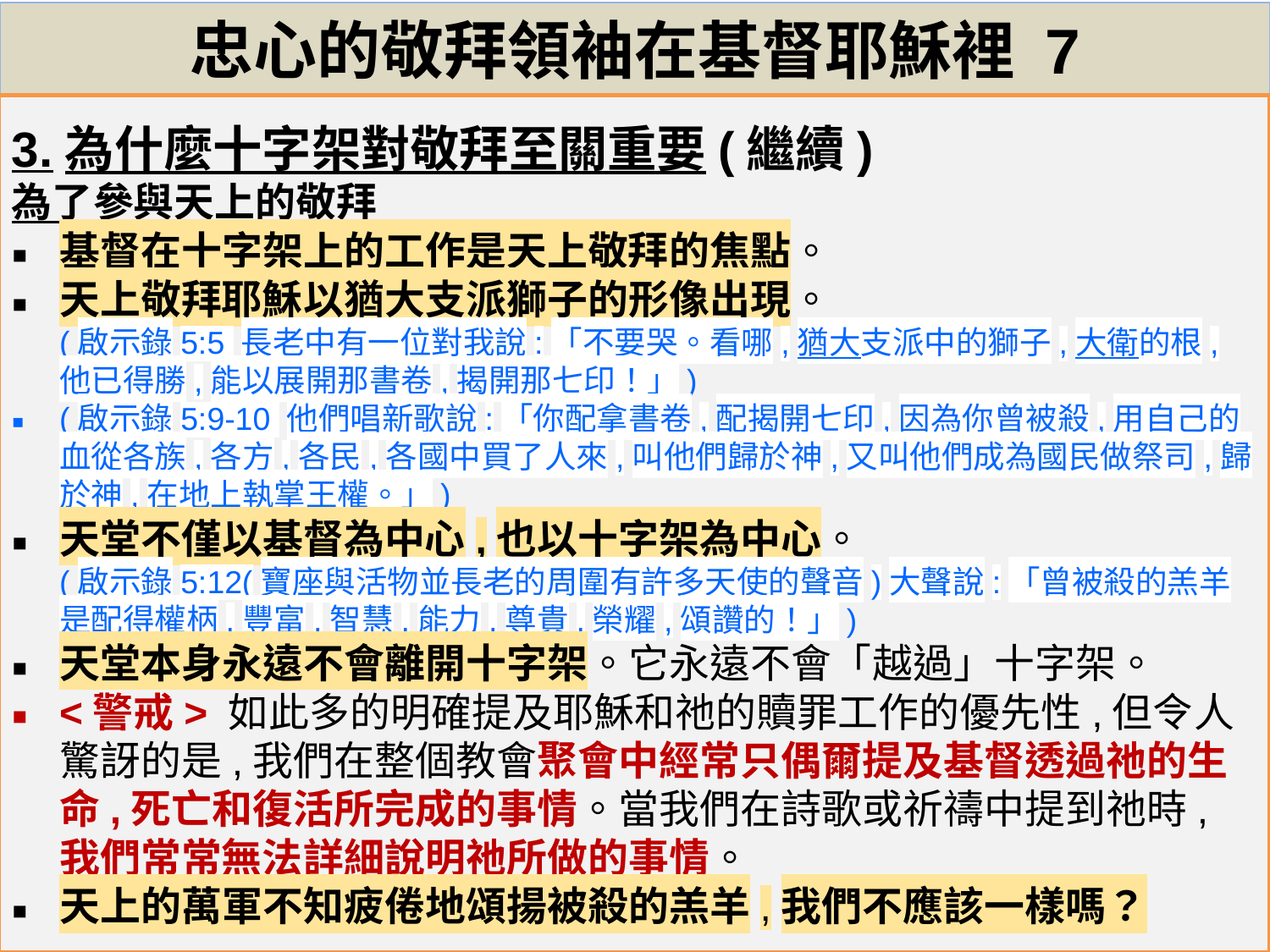

# 忠心的敬拜領袖在基督耶穌裡 7
3.為什麼十字架對敬拜至關重要(繼續)
為了參與天上的敬拜
基督在十字架上的工作是天上敬拜的焦點。
天上敬拜耶穌以猶大支派獅子的形像出現。
(啟示錄5:5 長老中有一位對我說:「不要哭。看哪,猶大支派中的獅子,大衛的根,他已得勝,能以展開那書卷,揭開那七印！」)
(啟示錄5:9-10 他們唱新歌說:「你配拿書卷,配揭開七印,因為你曾被殺,用自己的血從各族,各方,各民,各國中買了人來,叫他們歸於神,又叫他們成為國民做祭司,歸於神,在地上執掌王權。」)
天堂不僅以基督為中心,也以十字架為中心。
(啟示錄5:12(寶座與活物並長老的周圍有許多天使的聲音)大聲說:「曾被殺的羔羊是配得權柄,豐富,智慧,能力,尊貴,榮耀,頌讚的！」)
天堂本身永遠不會離開十字架。它永遠不會「越過」十字架。
<警戒> 如此多的明確提及耶穌和祂的贖罪工作的優先性,但令人驚訝的是,我們在整個教會聚會中經常只偶爾提及基督透過祂的生命,死亡和復活所完成的事情。當我們在詩歌或祈禱中提到祂時,我們常常無法詳細說明祂所做的事情。
天上的萬軍不知疲倦地頌揚被殺的羔羊,我們不應該一樣嗎？